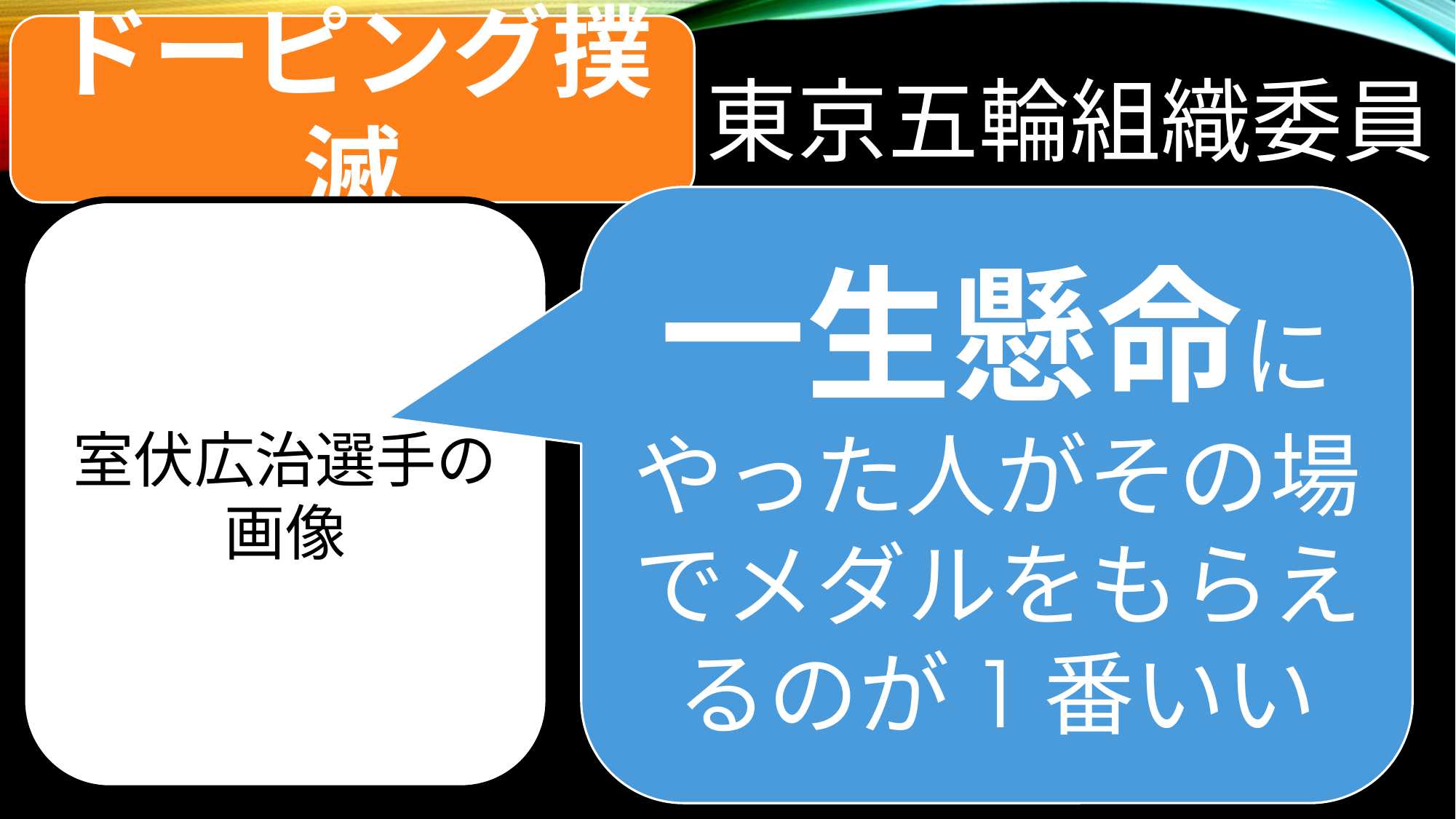

ドーピング撲滅
# 東京五輪組織委員
一生懸命にやった人がその場でメダルをもらえるのが1番いい
室伏広治選手の
画像